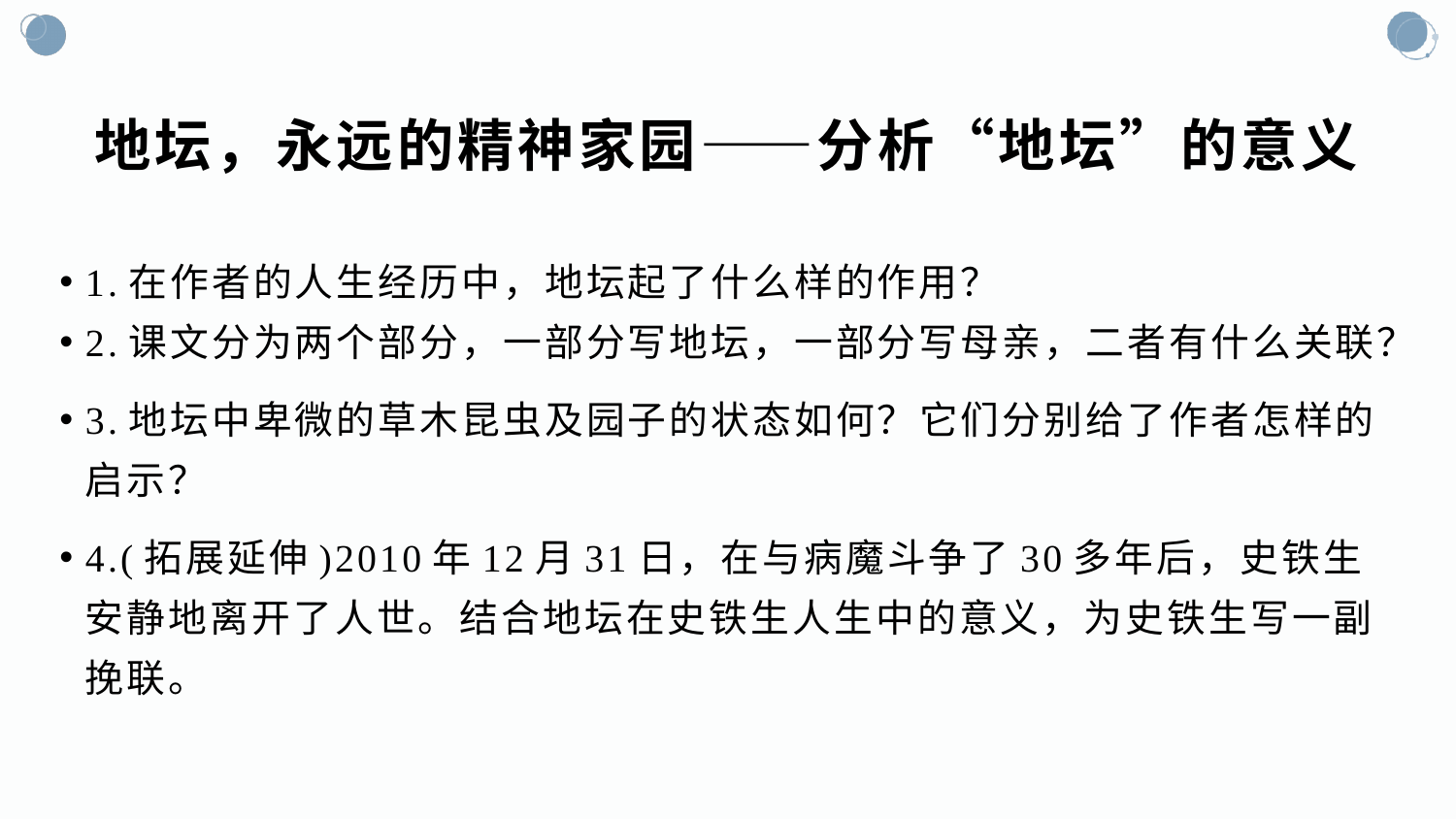

# 地坛，永远的精神家园——分析“地坛”的意义
1.在作者的人生经历中，地坛起了什么样的作用？
2.课文分为两个部分，一部分写地坛，一部分写母亲，二者有什么关联？
3.地坛中卑微的草木昆虫及园子的状态如何？它们分别给了作者怎样的启示？
4.(拓展延伸)2010年12月31日，在与病魔斗争了30多年后，史铁生安静地离开了人世。结合地坛在史铁生人生中的意义，为史铁生写一副挽联。